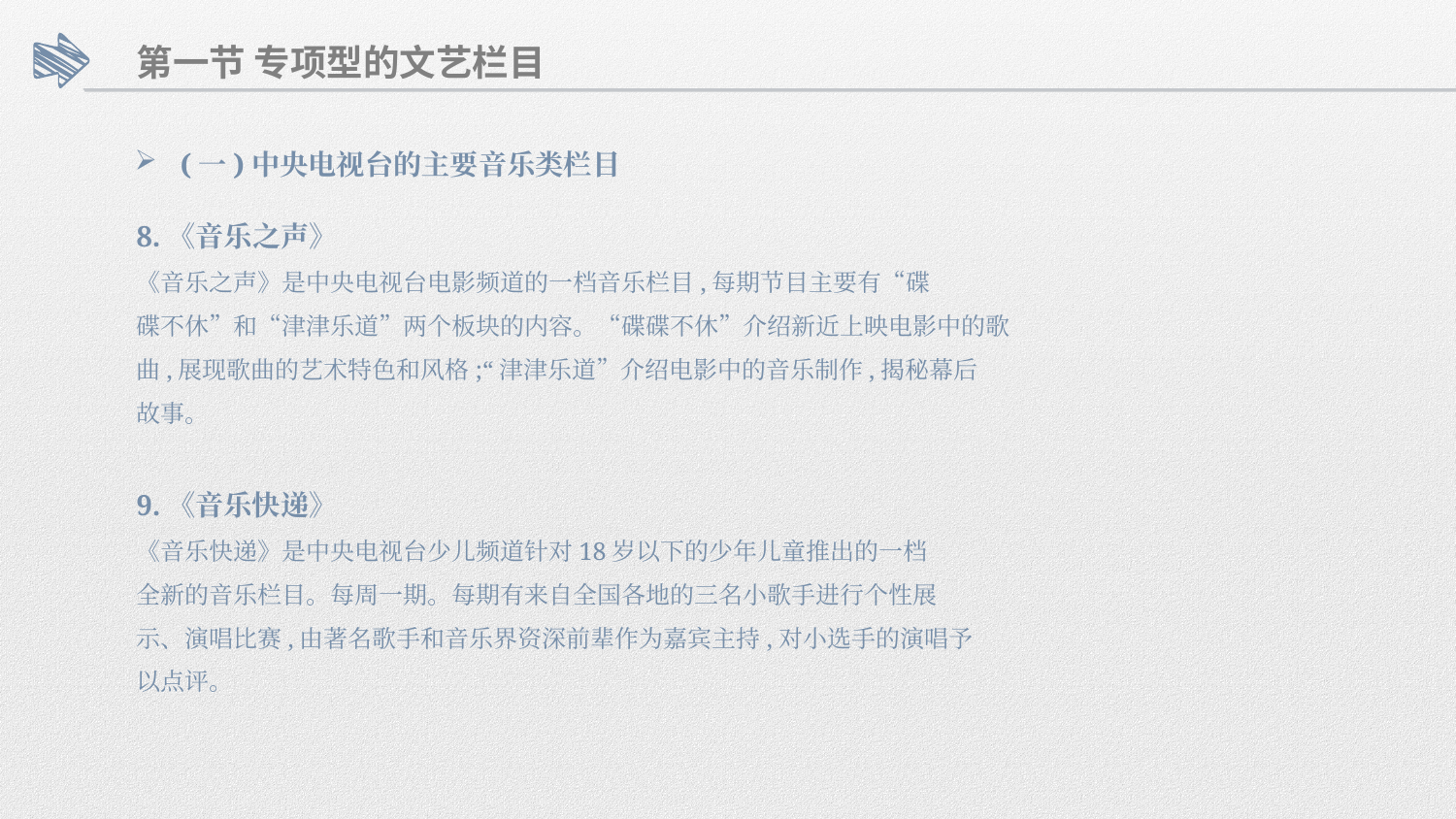

第一节 专项型的文艺栏目
(一)中央电视台的主要音乐类栏目

8.《音乐之声》
《音乐之声》是中央电视台电影频道的一档音乐栏目,每期节目主要有“碟
碟不休”和“津津乐道”两个板块的内容。“碟碟不休”介绍新近上映电影中的歌
曲,展现歌曲的艺术特色和风格;“津津乐道”介绍电影中的音乐制作,揭秘幕后
故事。

9.《音乐快递》
《音乐快递》是中央电视台少儿频道针对18岁以下的少年儿童推出的一档
全新的音乐栏目。每周一期。每期有来自全国各地的三名小歌手进行个性展
示、演唱比赛,由著名歌手和音乐界资深前辈作为嘉宾主持,对小选手的演唱予
以点评。